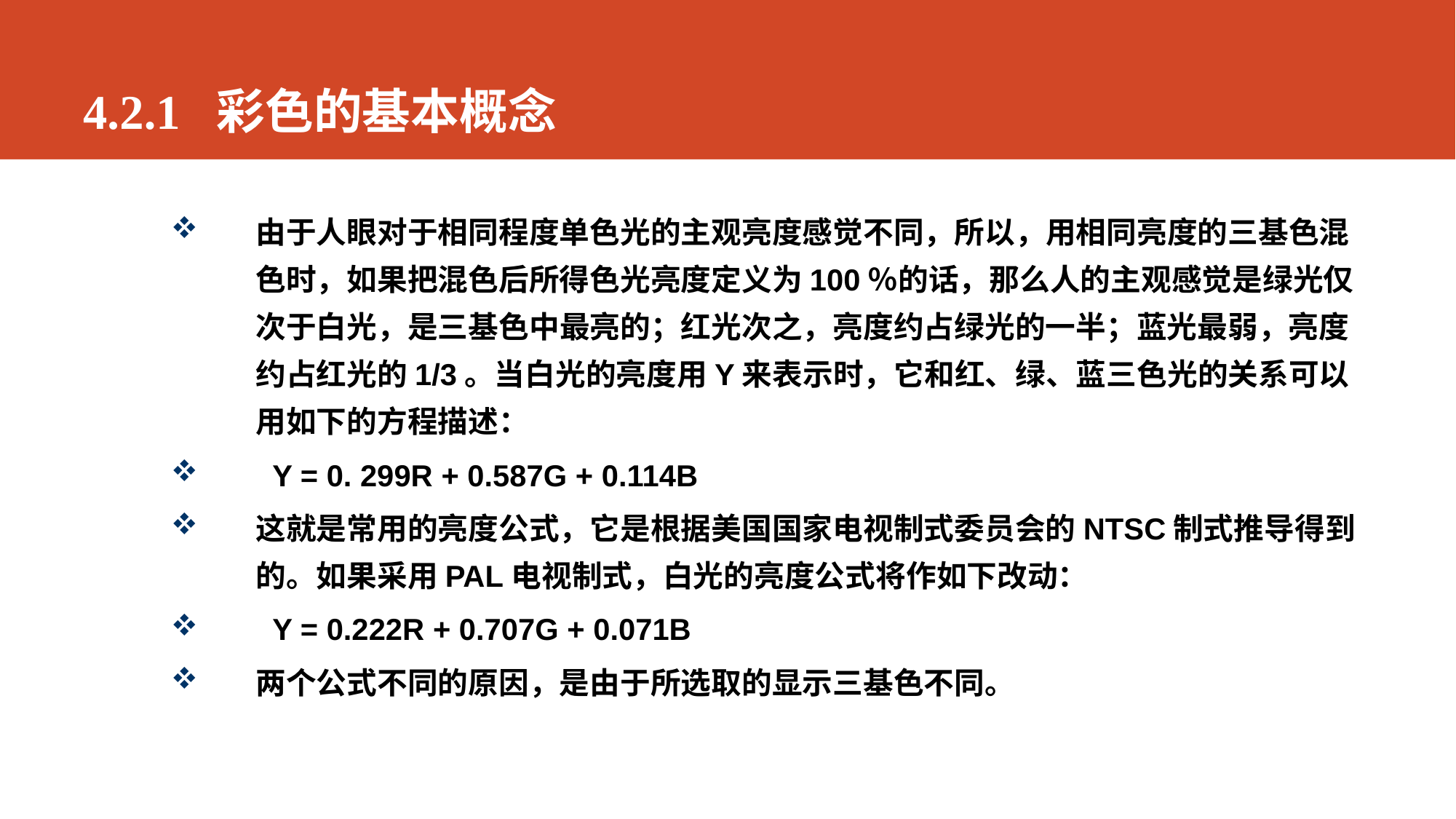

# 4.2.1  彩色的基本概念
由于人眼对于相同程度单色光的主观亮度感觉不同，所以，用相同亮度的三基色混色时，如果把混色后所得色光亮度定义为100％的话，那么人的主观感觉是绿光仅次于白光，是三基色中最亮的；红光次之，亮度约占绿光的一半；蓝光最弱，亮度约占红光的1/3。当白光的亮度用Y来表示时，它和红、绿、蓝三色光的关系可以用如下的方程描述：
  Y = 0. 299R + 0.587G + 0.114B
这就是常用的亮度公式，它是根据美国国家电视制式委员会的NTSC制式推导得到的。如果采用PAL电视制式，白光的亮度公式将作如下改动：
  Y = 0.222R + 0.707G + 0.071B
两个公式不同的原因，是由于所选取的显示三基色不同。